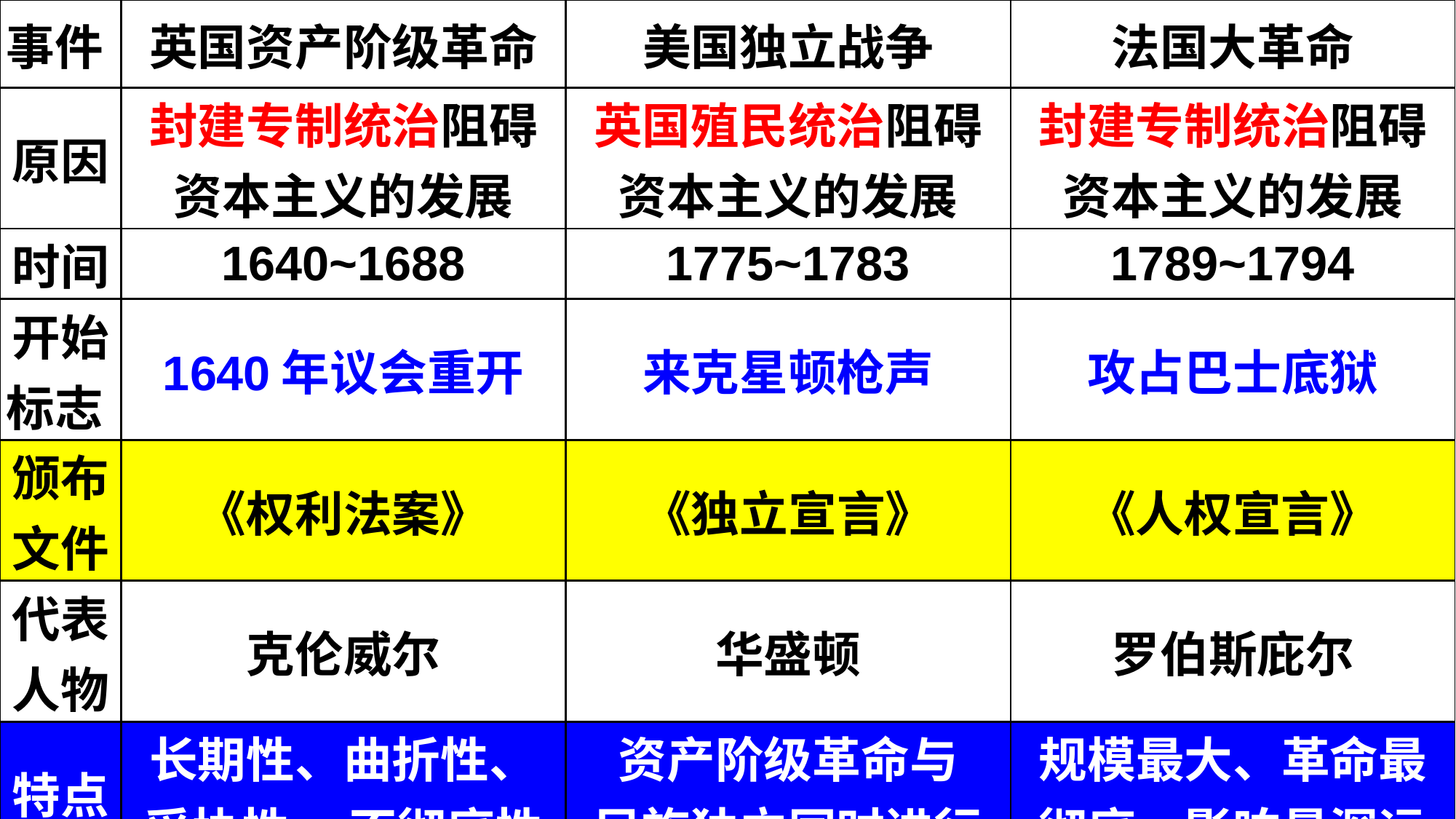

| 事件 | 英国资产阶级革命 | 美国独立战争 | 法国大革命 |
| --- | --- | --- | --- |
| 原因 | 封建专制统治阻碍资本主义的发展 | 英国殖民统治阻碍资本主义的发展 | 封建专制统治阻碍资本主义的发展 |
| 时间 | 1640~1688 | 1775~1783 | 1789~1794 |
| 开始标志 | 1640年议会重开 | 来克星顿枪声 | 攻占巴士底狱 |
| 颁布文件 | 《权利法案》 | 《独立宣言》 | 《人权宣言》 |
| 代表人物 | 克伦威尔 | 华盛顿 | 罗伯斯庇尔 |
| 特点 | 长期性、曲折性、妥协性 、不彻底性 | 资产阶级革命与 民族独立同时进行 | 规模最大、革命最彻底、影响最深远 |
| 政体 | 君主立宪制 | 民主共和制 | 民主共和制 |